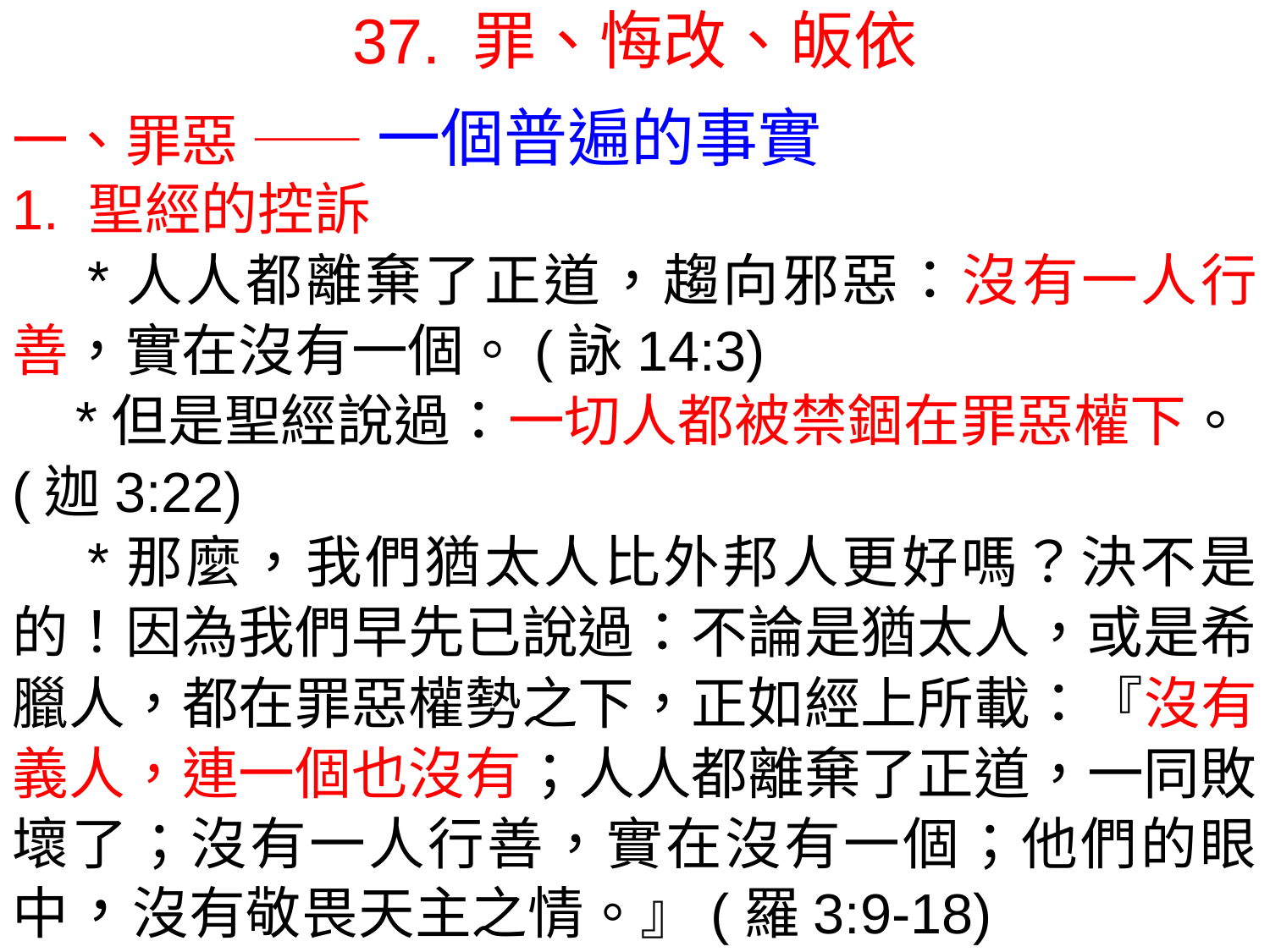

37. 罪、悔改、皈依
一、罪惡 —— 一個普遍的事實
1. 聖經的控訴
    *人人都離棄了正道，趨向邪惡：沒有一人行善，實在沒有一個。(詠14:3)
    *但是聖經說過：一切人都被禁錮在罪惡權下。(迦3:22)
    *那麼，我們猶太人比外邦人更好嗎？決不是的！因為我們早先已說過：不論是猶太人，或是希臘人，都在罪惡權勢之下，正如經上所載：『沒有義人，連一個也沒有；人人都離棄了正道，一同敗壞了；沒有一人行善，實在沒有一個；他們的眼中，沒有敬畏天主之情。』(羅3:9-18)